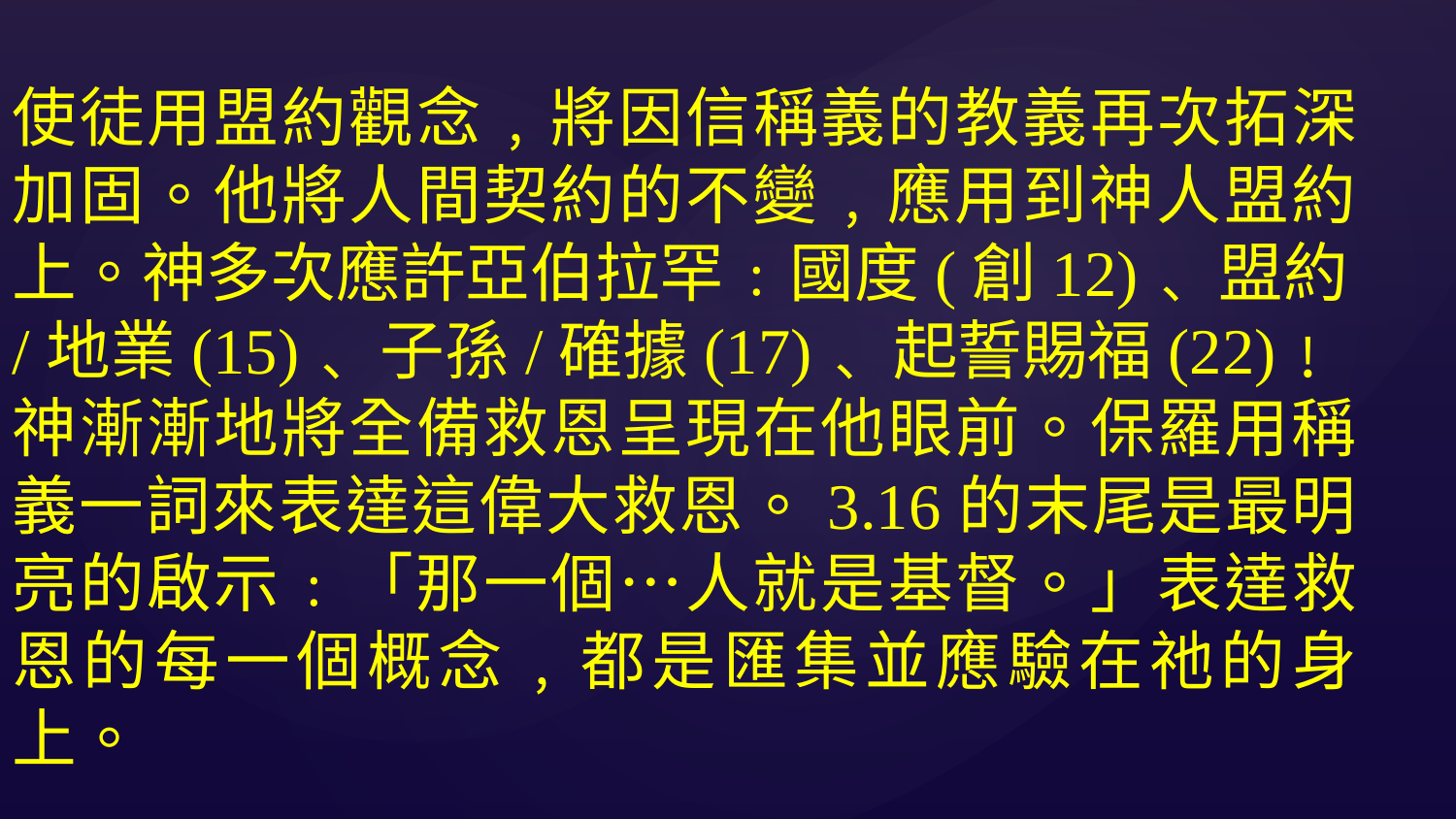

使徒用盟約觀念﹐將因信稱義的教義再次拓深加固。他將人間契約的不變﹐應用到神人盟約上。神多次應許亞伯拉罕﹕國度(創12)﹑盟約/地業(15)﹑子孫/確據(17)﹑起誓賜福(22)﹗神漸漸地將全備救恩呈現在他眼前。保羅用稱義一詞來表達這偉大救恩。3.16的末尾是最明亮的啟示﹕「那一個…人就是基督。」表達救恩的每一個概念﹐都是匯集並應驗在祂的身上。